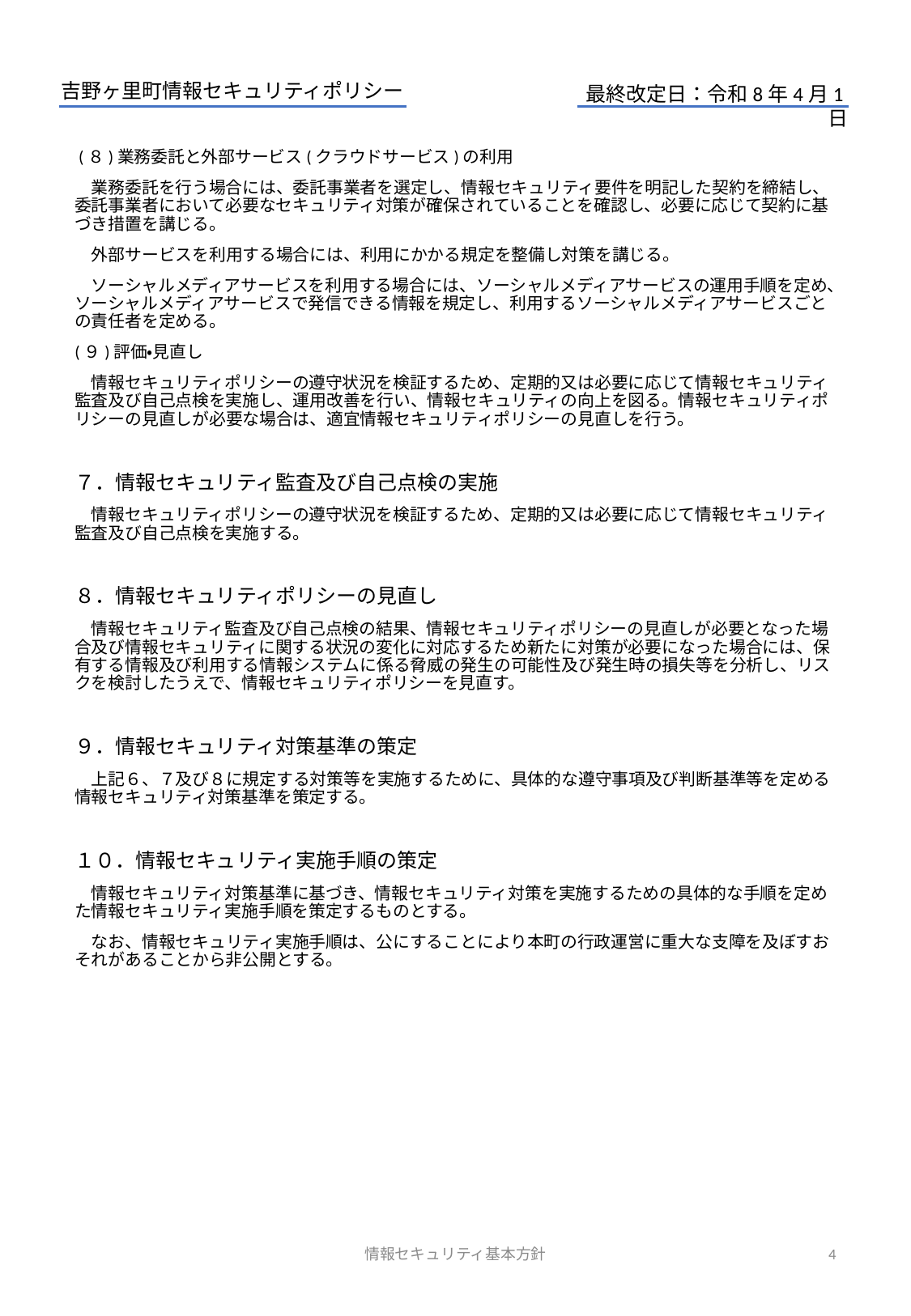

(８)業務委託と外部サービス(クラウドサービス)の利用
　業務委託を行う場合には、委託事業者を選定し、情報セキュリティ要件を明記した契約を締結し、委託事業者において必要なセキュリティ対策が確保されていることを確認し、必要に応じて契約に基づき措置を講じる。
　外部サービスを利用する場合には、利用にかかる規定を整備し対策を講じる。
　ソーシャルメディアサービスを利用する場合には、ソーシャルメディアサービスの運用手順を定め、ソーシャルメディアサービスで発信できる情報を規定し、利用するソーシャルメディアサービスごとの責任者を定める。
(９)評価・見直し
　情報セキュリティポリシーの遵守状況を検証するため、定期的又は必要に応じて情報セキュリティ監査及び自己点検を実施し、運用改善を行い、情報セキュリティの向上を図る。情報セキュリティポリシーの見直しが必要な場合は、適宜情報セキュリティポリシーの見直しを行う。

７．情報セキュリティ監査及び自己点検の実施
　情報セキュリティポリシーの遵守状況を検証するため、定期的又は必要に応じて情報セキュリティ監査及び自己点検を実施する。

８．情報セキュリティポリシーの見直し
　情報セキュリティ監査及び自己点検の結果、情報セキュリティポリシーの見直しが必要となった場合及び情報セキュリティに関する状況の変化に対応するため新たに対策が必要になった場合には、保有する情報及び利用する情報システムに係る脅威の発生の可能性及び発生時の損失等を分析し、リスクを検討したうえで、情報セキュリティポリシーを見直す。

９．情報セキュリティ対策基準の策定
　上記６、７及び８に規定する対策等を実施するために、具体的な遵守事項及び判断基準等を定める情報セキュリティ対策基準を策定する。

１０．情報セキュリティ実施手順の策定
　情報セキュリティ対策基準に基づき、情報セキュリティ対策を実施するための具体的な手順を定めた情報セキュリティ実施手順を策定するものとする。
　なお、情報セキュリティ実施手順は、公にすることにより本町の行政運営に重大な支障を及ぼすおそれがあることから非公開とする。
情報セキュリティ基本方針
4